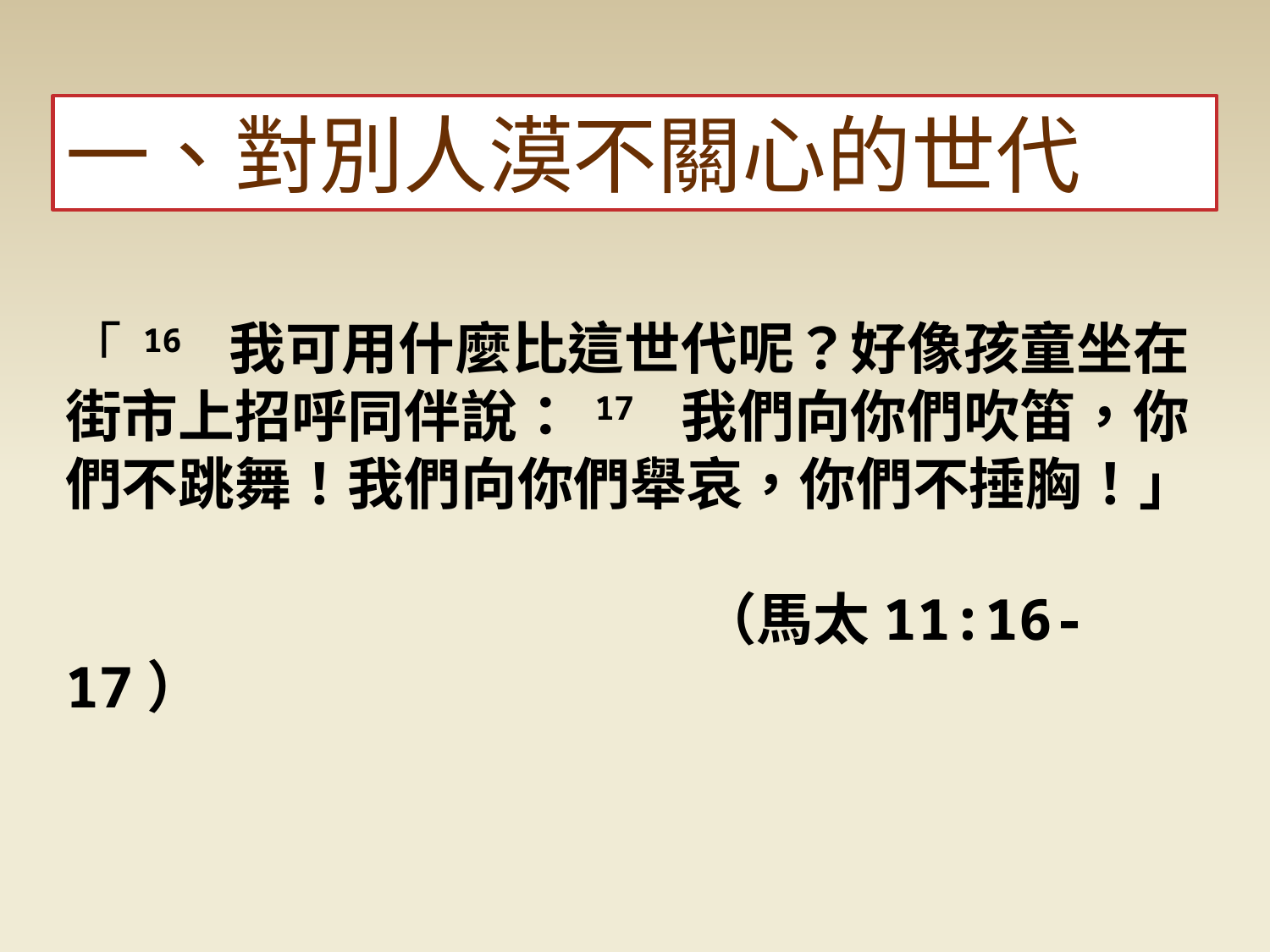

一、對別人漠不關心的世代
「 16 我可用什麼比這世代呢？好像孩童坐在街市上招呼同伴說： 17 我們向你們吹笛，你們不跳舞！我們向你們舉哀，你們不捶胸！」

					（馬太11:16-17）